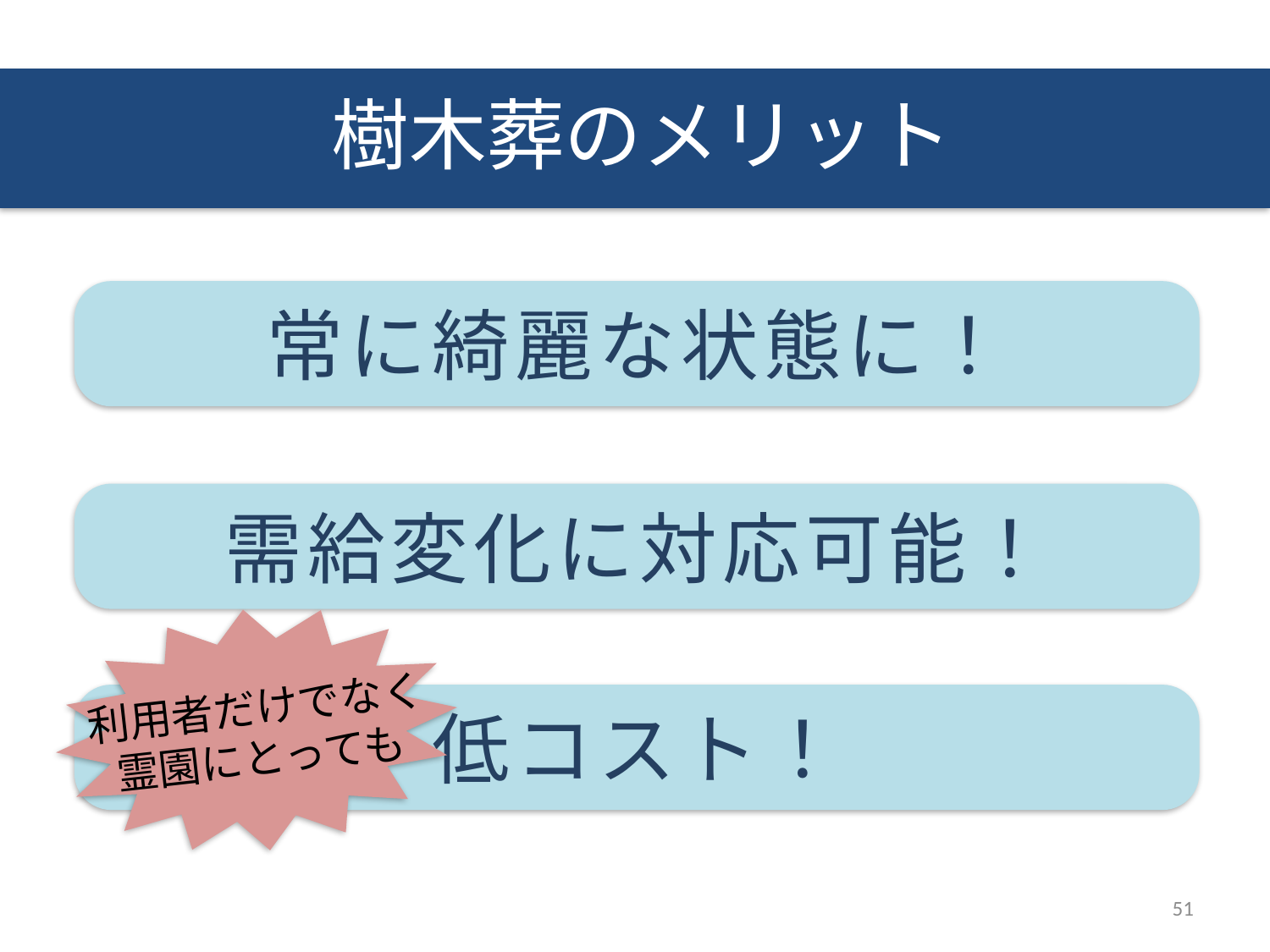

樹木葬のメリット

常に綺麗な状態に！
需給変化に対応可能！

利用者だけでなく
霊園にとっても
低コスト！
51